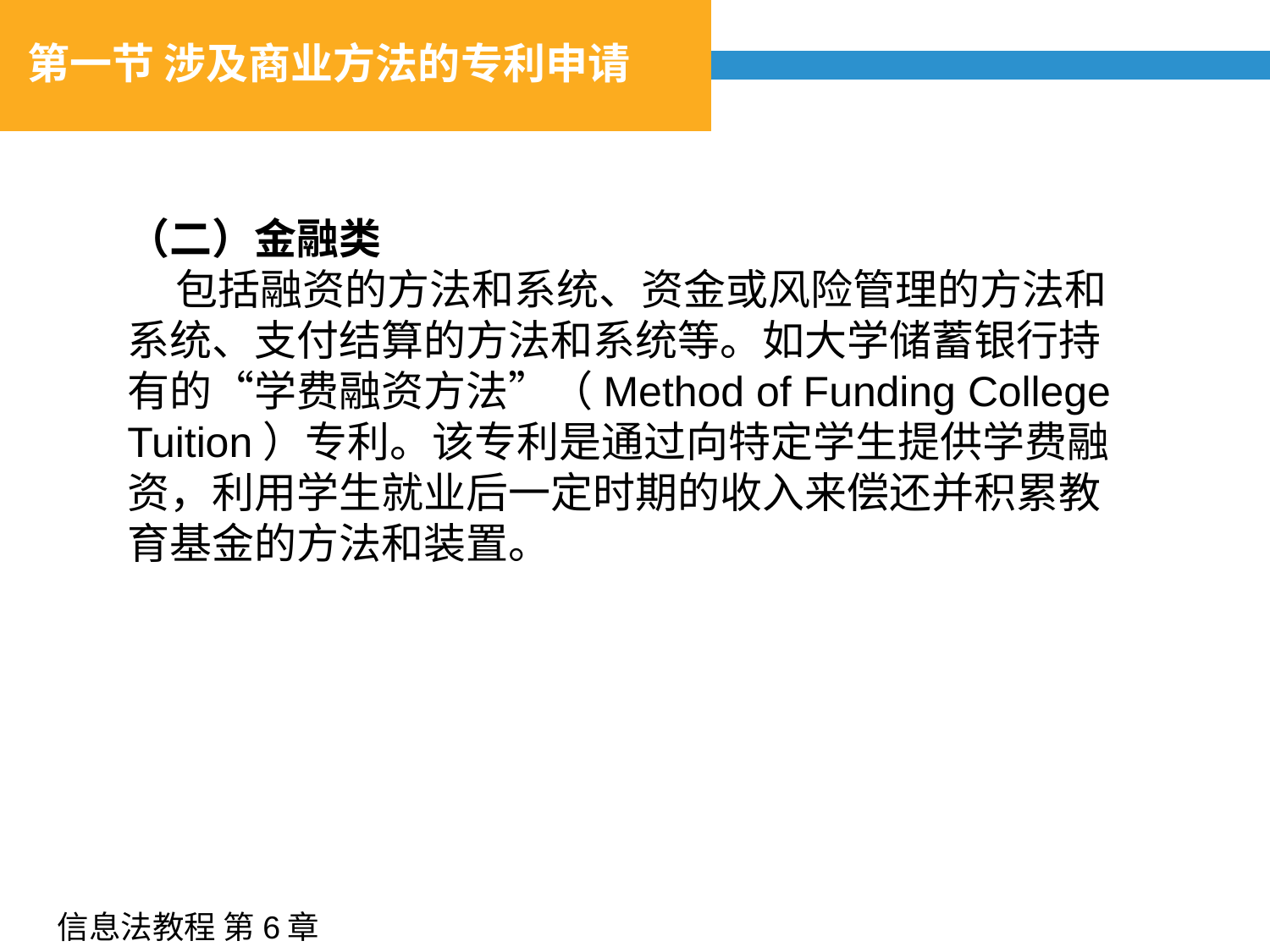

# 第一节 涉及商业方法的专利申请
（二）金融类
    包括融资的方法和系统、资金或风险管理的方法和系统、支付结算的方法和系统等。如大学储蓄银行持有的“学费融资方法”（Method of Funding College Tuition）专利。该专利是通过向特定学生提供学费融资，利用学生就业后一定时期的收入来偿还并积累教育基金的方法和装置。
信息法教程 第6章